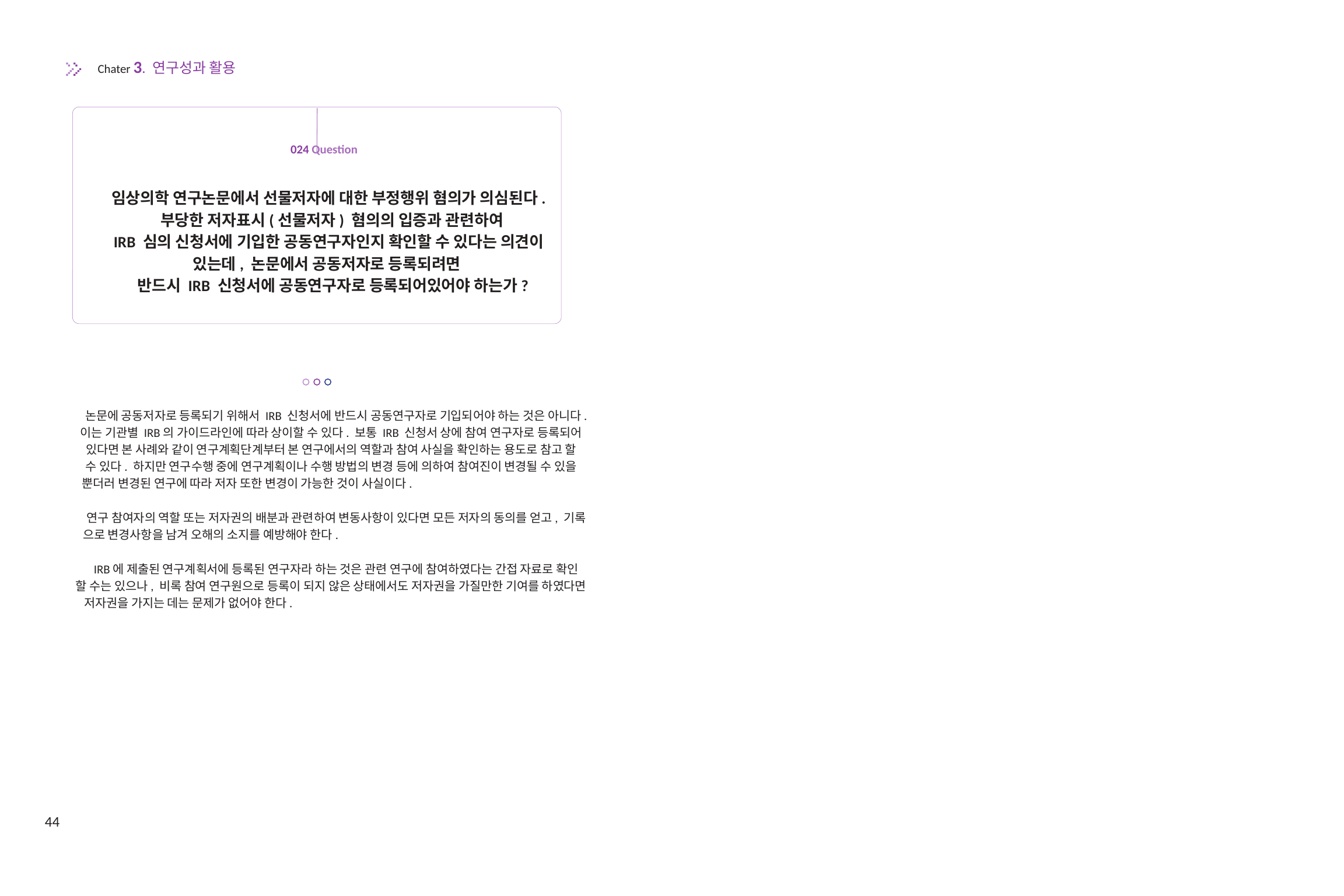

Chater 3. 연구성과 활용

024 Question

임상의학 연구논문에서 선물저자에 대한 부정행위 혐의가 의심된다.
부당한 저자표시(선물저자) 혐의의 입증과 관련하여
IRB 심의 신청서에 기입한 공동연구자인지 확인할 수 있다는 의견이
있는데, 논문에서 공동저자로 등록되려면
반드시 IRB 신청서에 공동연구자로 등록되어있어야 하는가?

논문에 공동저자로 등록되기 위해서 IRB 신청서에 반드시 공동연구자로 기입되어야 하는 것은 아니다.
이는 기관별 IRB의 가이드라인에 따라 상이할 수 있다. 보통 IRB 신청서 상에 참여 연구자로 등록되어
있다면 본 사례와 같이 연구계획단계부터 본 연구에서의 역할과 참여 사실을 확인하는 용도로 참고 할
수 있다. 하지만 연구수행 중에 연구계획이나 수행 방법의 변경 등에 의하여 참여진이 변경될 수 있을
뿐더러 변경된 연구에 따라 저자 또한 변경이 가능한 것이 사실이다.
연구 참여자의 역할 또는 저자권의 배분과 관련하여 변동사항이 있다면 모든 저자의 동의를 얻고, 기록
으로 변경사항을 남겨 오해의 소지를 예방해야 한다.
IRB에 제출된 연구계획서에 등록된 연구자라 하는 것은 관련 연구에 참여하였다는 간접 자료로 확인
할 수는 있으나, 비록 참여 연구원으로 등록이 되지 않은 상태에서도 저자권을 가질만한 기여를 하였다면
저자권을 가지는 데는 문제가 없어야 한다.
44